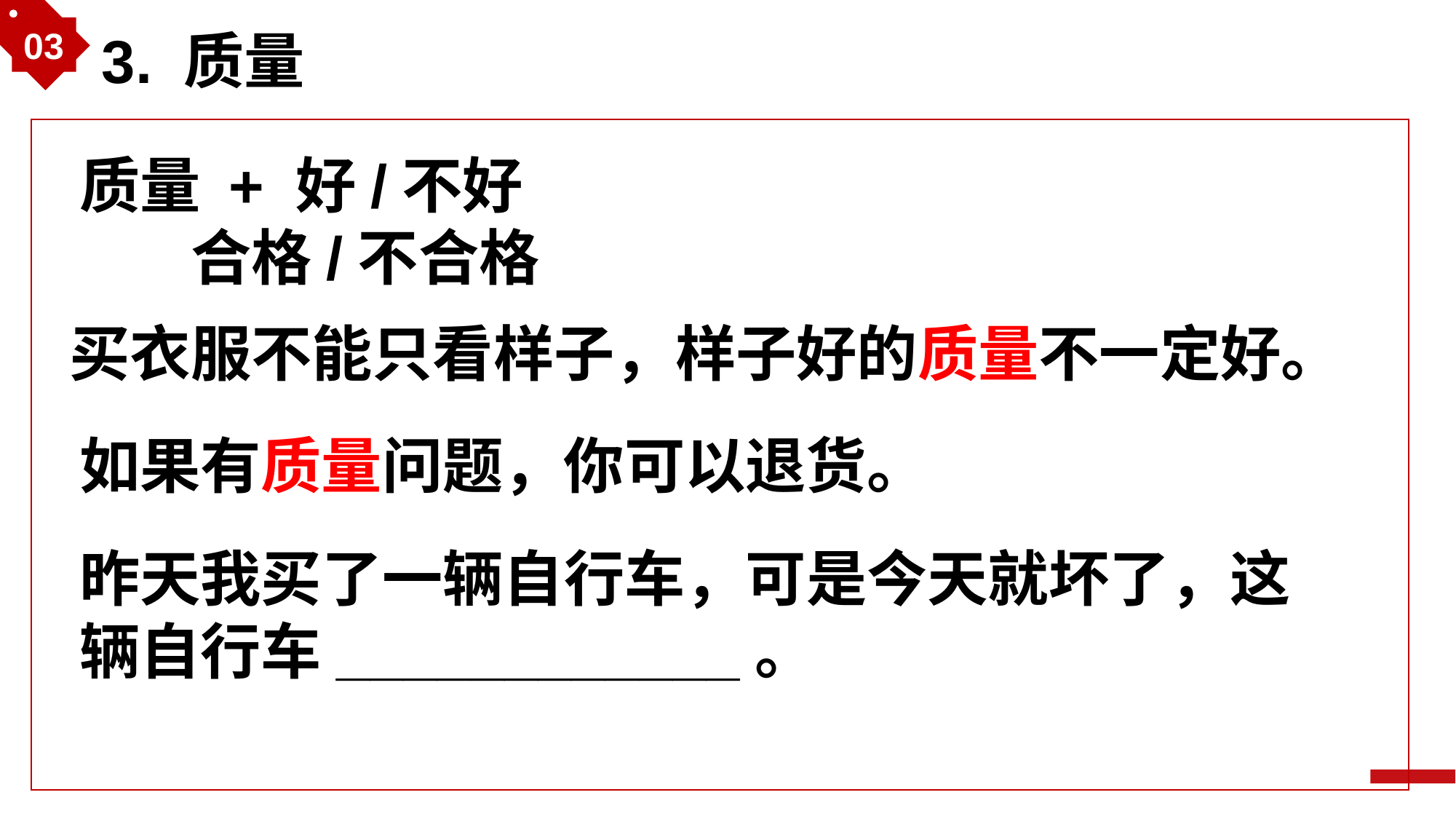

03
3. 质量

质量 + 好/不好
       合格/不合格
买衣服不能只看样子，样子好的质量不一定好。
如果有质量问题，你可以退货。
昨天我买了一辆自行车，可是今天就坏了，这辆自行车____________。